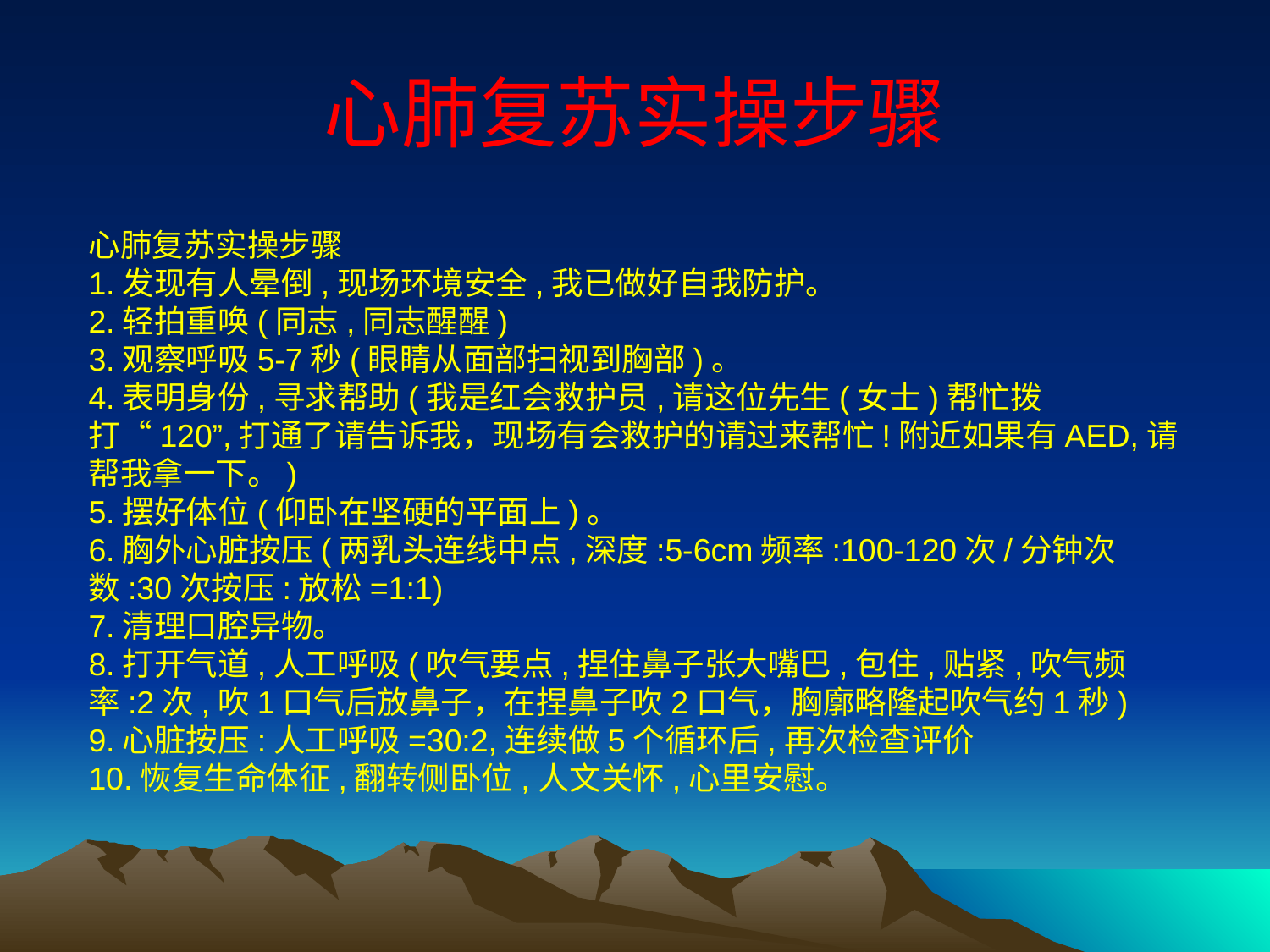

# 心肺复苏实操步骤
心肺复苏实操步骤
1.发现有人晕倒,现场环境安全,我已做好自我防护。
2.轻拍重唤(同志,同志醒醒)
3.观察呼吸5-7秒(眼睛从面部扫视到胸部)。
4.表明身份,寻求帮助(我是红会救护员,请这位先生(女士)帮忙拨打“120”,打通了请告诉我，现场有会救护的请过来帮忙!附近如果有AED,请帮我拿一下。)
5.摆好体位(仰卧在坚硬的平面上)。
6.胸外心脏按压(两乳头连线中点,深度:5-6cm频率:100-120次/分钟次数:30次按压:放松=1:1)
7.清理口腔异物。
8.打开气道,人工呼吸(吹气要点,捏住鼻子张大嘴巴,包住,贴紧,吹气频率:2次,吹1口气后放鼻子，在捏鼻子吹2口气，胸廓略隆起吹气约1秒)
9.心脏按压:人工呼吸=30:2,连续做5个循环后,再次检查评价
10.恢复生命体征,翻转侧卧位,人文关怀,心里安慰。